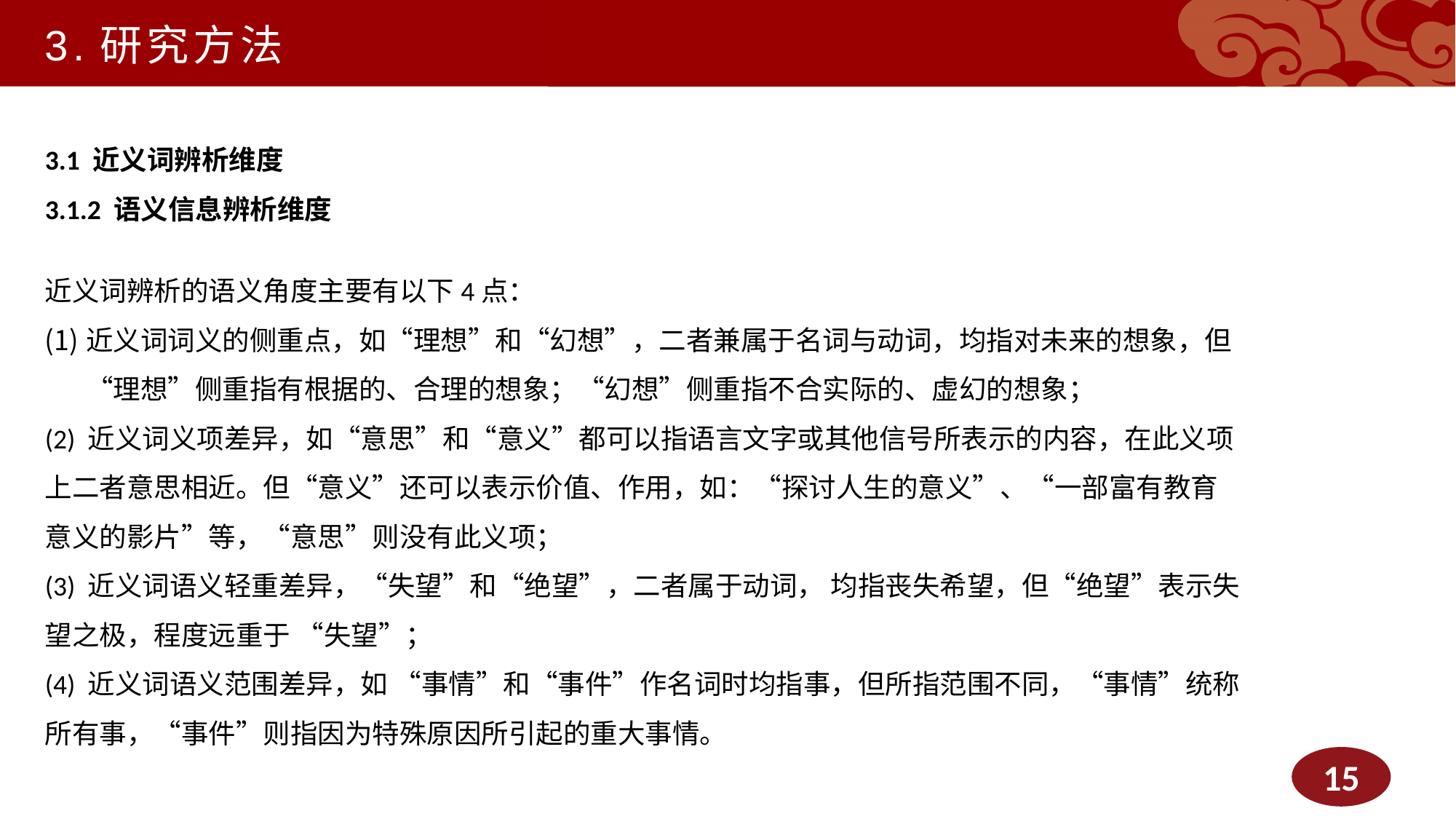

3.研究方法
3.1 近义词辨析维度
3.1.2 语义信息辨析维度

近义词辨析的语义角度主要有以下4点：
近义词词义的侧重点，如“理想”和“幻想”，二者兼属于名词与动词，均指对未来的想象，但“理想”侧重指有根据的、合理的想象；“幻想”侧重指不合实际的、虚幻的想象；
(2) 近义词义项差异，如“意思”和“意义”都可以指语言文字或其他信号所表示的内容，在此义项上二者意思相近。但“意义”还可以表示价值、作用，如：“探讨人生的意义”、“一部富有教育意义的影片”等，“意思”则没有此义项；
(3) 近义词语义轻重差异，“失望”和“绝望”，二者属于动词， 均指丧失希望，但“绝望”表示失望之极，程度远重于 “失望”；
(4) 近义词语义范围差异，如 “事情”和“事件”作名词时均指事，但所指范围不同，“事情”统称所有事，“事件”则指因为特殊原因所引起的重大事情。